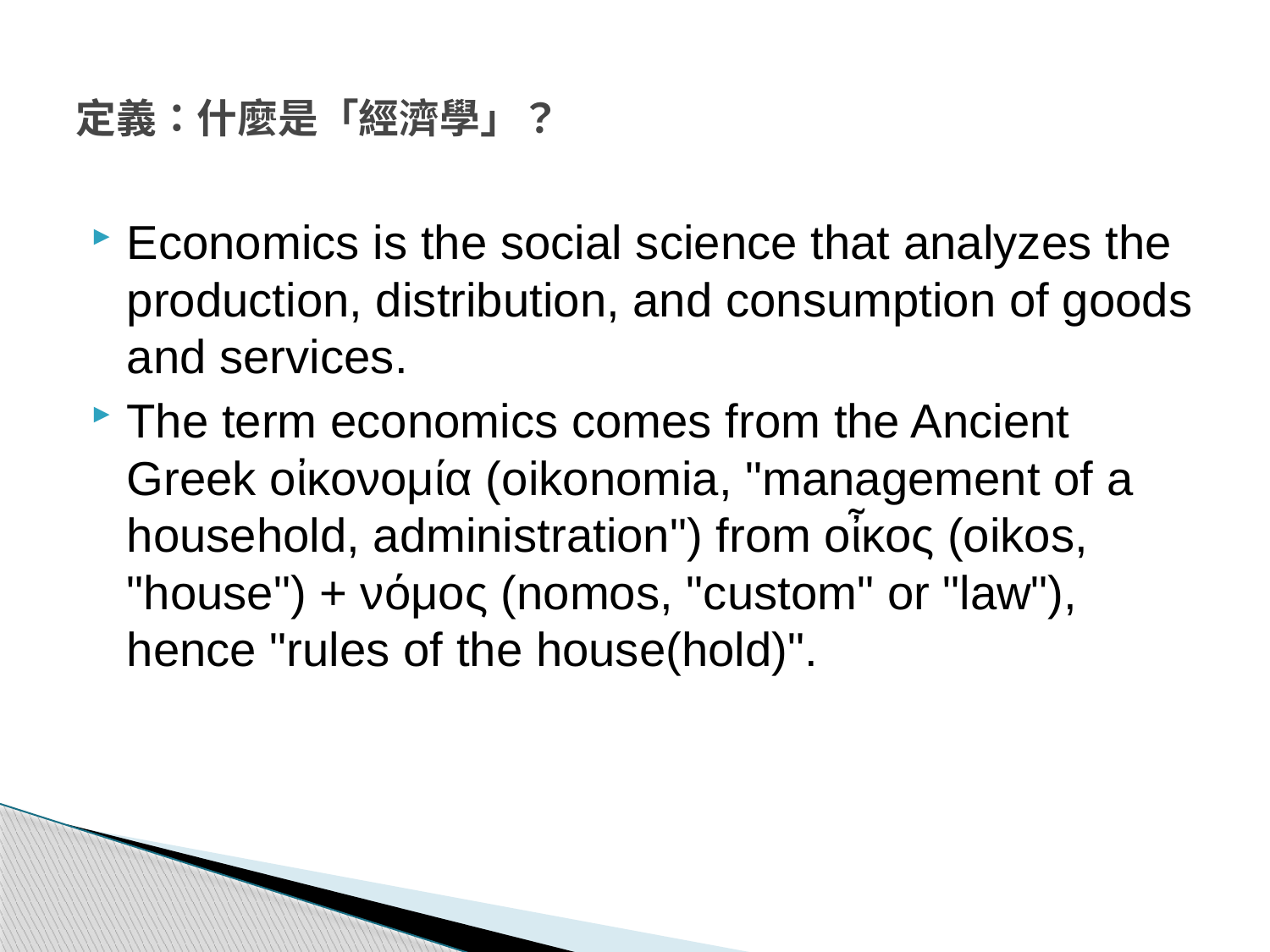

# 定義：什麼是「經濟學」？
Economics is the social science that analyzes the production, distribution, and consumption of goods and services.
The term economics comes from the Ancient Greek οἰκονομία (oikonomia, "management of a household, administration") from οἶκος (oikos, "house") + νόμος (nomos, "custom" or "law"), hence "rules of the house(hold)".